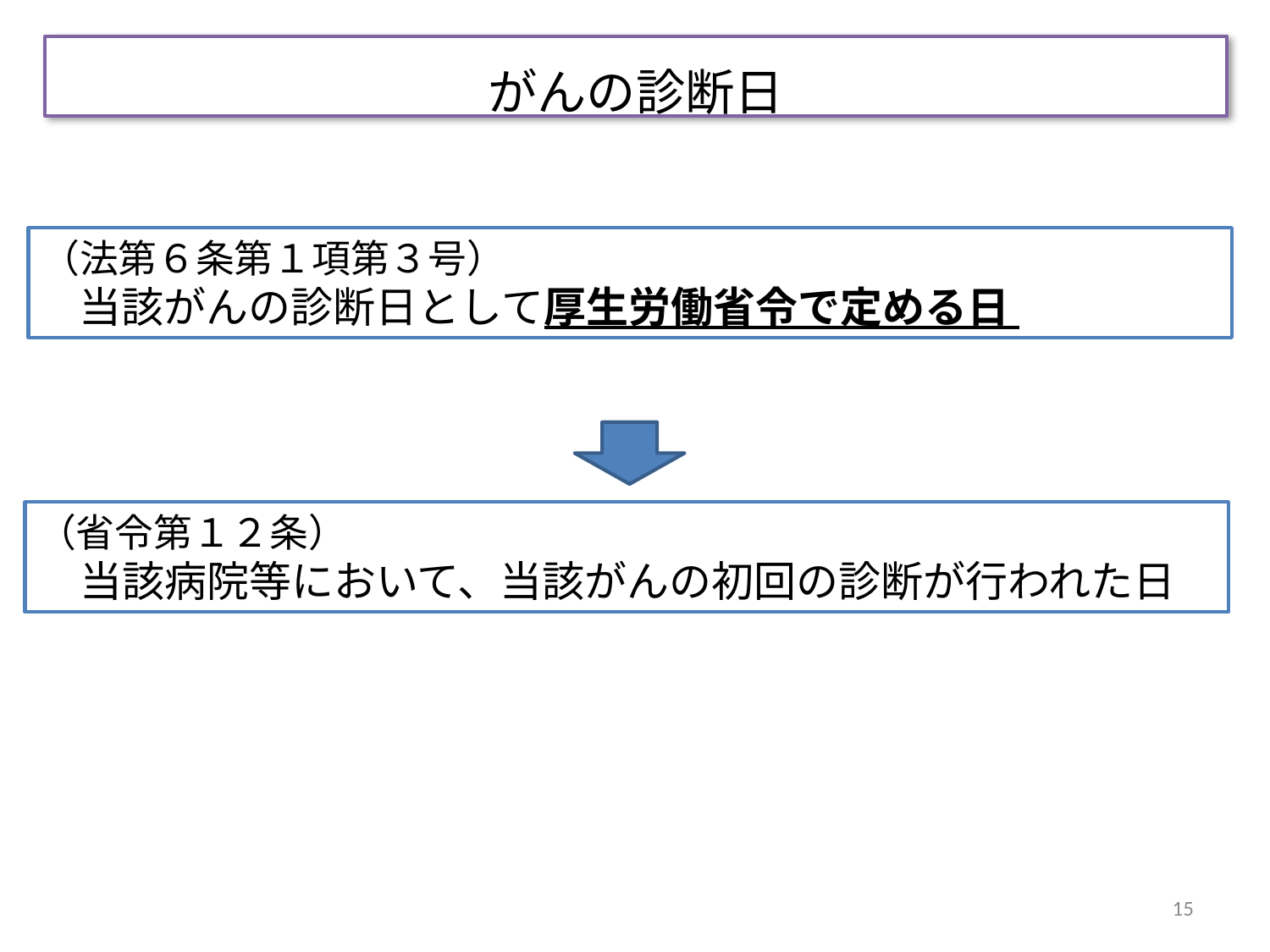

がんの診断日
（法第６条第１項第３号）
　当該がんの診断日として厚生労働省令で定める日

（省令第１２条）
　当該病院等において、当該がんの初回の診断が行われた日
15